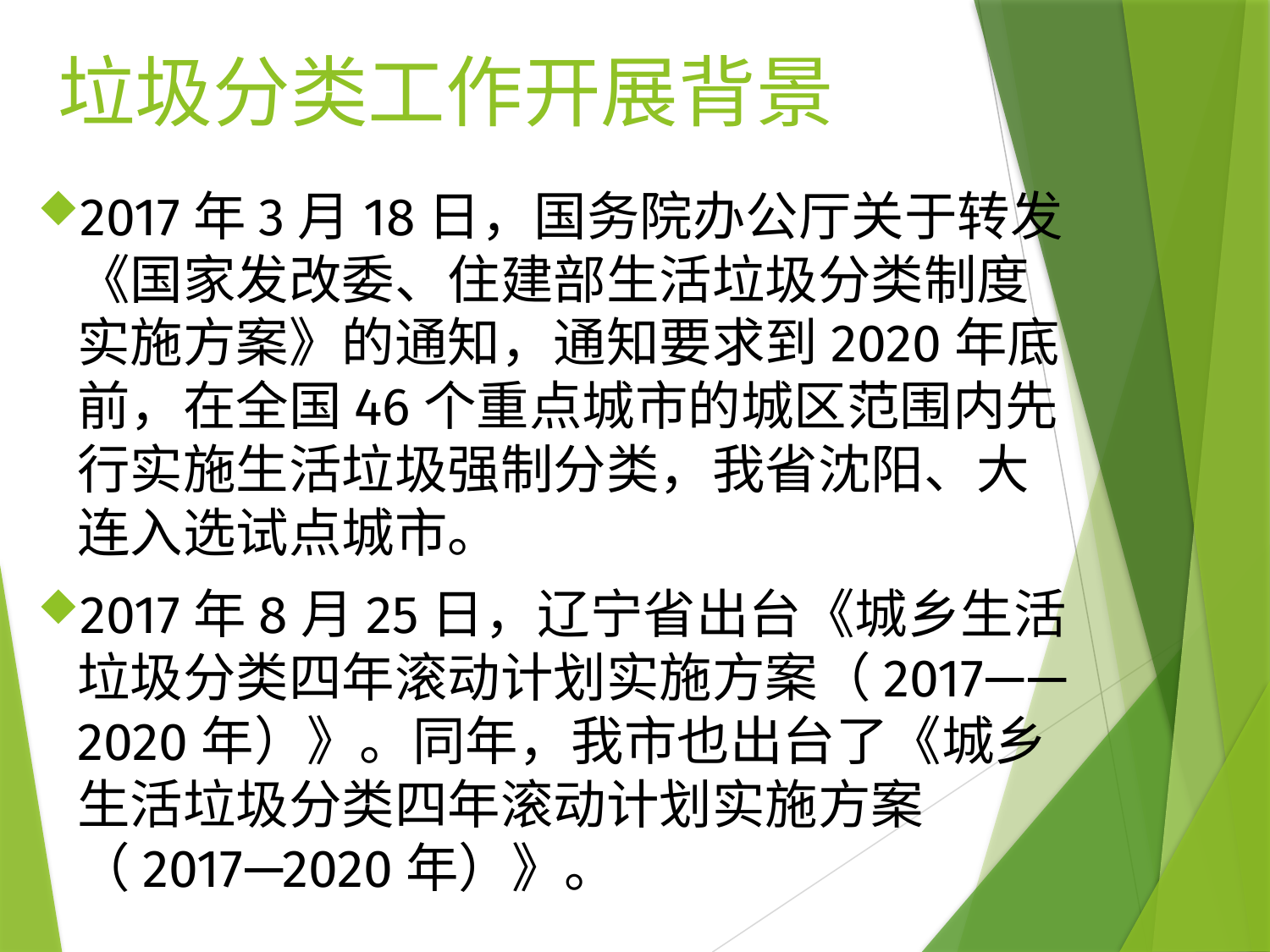

# 垃圾分类工作开展背景
2017年3月18日，国务院办公厅关于转发《国家发改委、住建部生活垃圾分类制度实施方案》的通知，通知要求到2020年底前，在全国46个重点城市的城区范围内先行实施生活垃圾强制分类，我省沈阳、大连入选试点城市。
2017年8月25日，辽宁省出台《城乡生活垃圾分类四年滚动计划实施方案（2017——2020年）》。同年，我市也出台了《城乡生活垃圾分类四年滚动计划实施方案（2017—2020年）》。